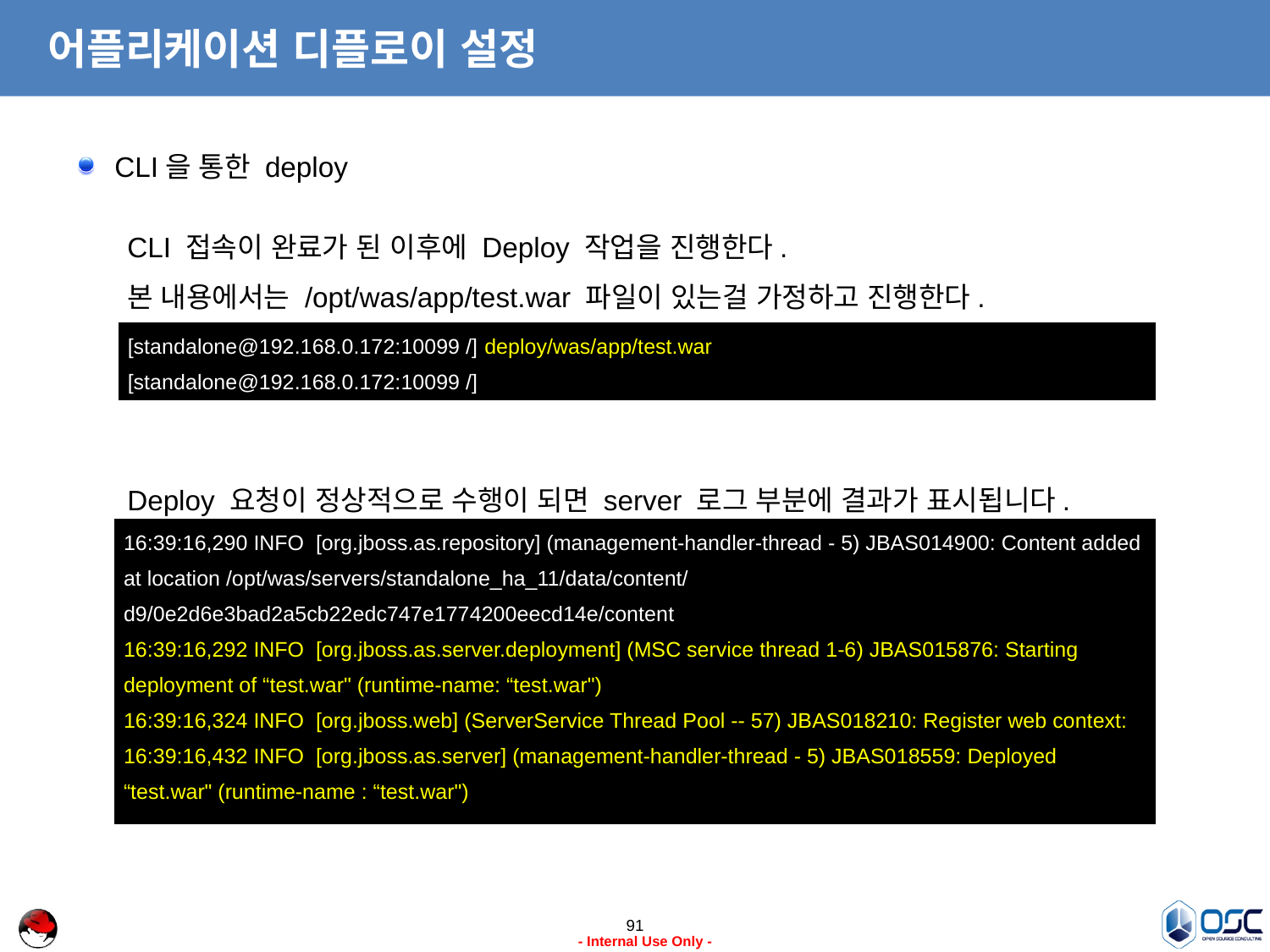

# 어플리케이션 디플로이 설정
CLI을 통한 deploy
CLI 접속이 완료가 된 이후에 Deploy 작업을 진행한다.
본 내용에서는 /opt/was/app/test.war 파일이 있는걸 가정하고 진행한다.

Deploy 요청이 정상적으로 수행이 되면 server 로그 부분에 결과가 표시됩니다.

| [standalone@192.168.0.172:10099 /] deploy/was/app/test.war [standalone@192.168.0.172:10099 /] |
| --- |
| 16:39:16,290 INFO [org.jboss.as.repository] (management-handler-thread - 5) JBAS014900: Content added at location /opt/was/servers/standalone\_ha\_11/data/content/d9/0e2d6e3bad2a5cb22edc747e1774200eecd14e/content 16:39:16,292 INFO [org.jboss.as.server.deployment] (MSC service thread 1-6) JBAS015876: Starting deployment of “test.war" (runtime-name: “test.war") 16:39:16,324 INFO [org.jboss.web] (ServerService Thread Pool -- 57) JBAS018210: Register web context: 16:39:16,432 INFO [org.jboss.as.server] (management-handler-thread - 5) JBAS018559: Deployed “test.war" (runtime-name : “test.war") |
| --- |